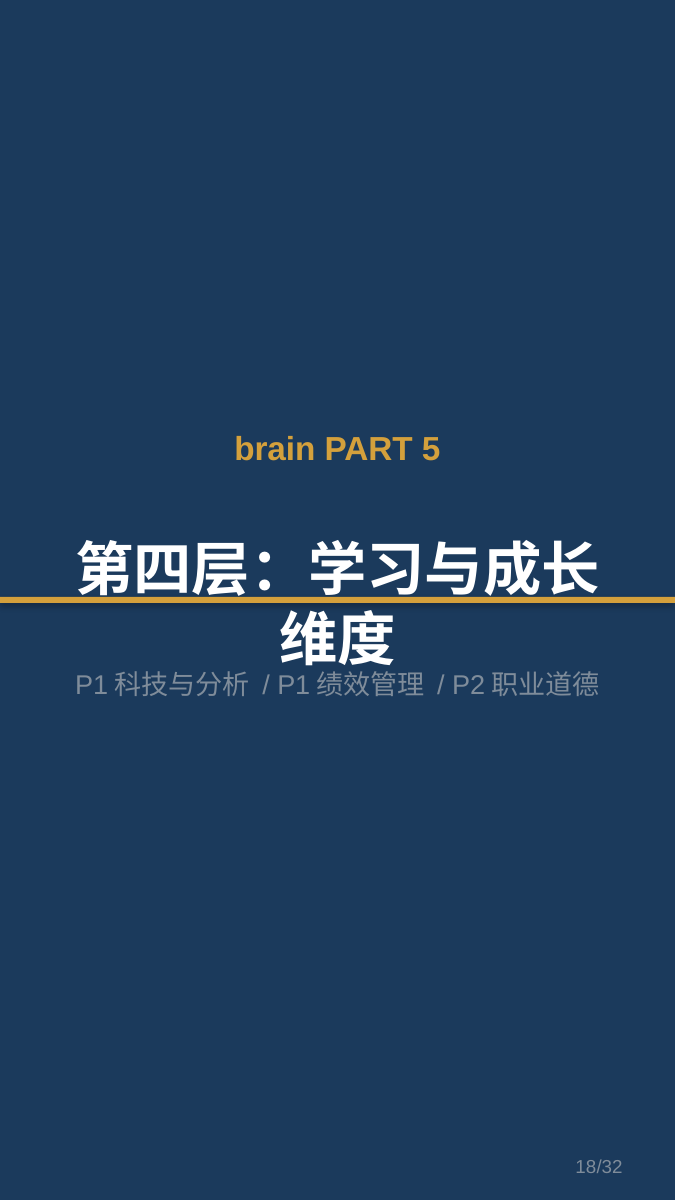

brain PART 5
第四层：学习与成长维度

P1科技与分析 / P1绩效管理 / P2职业道德
18/32